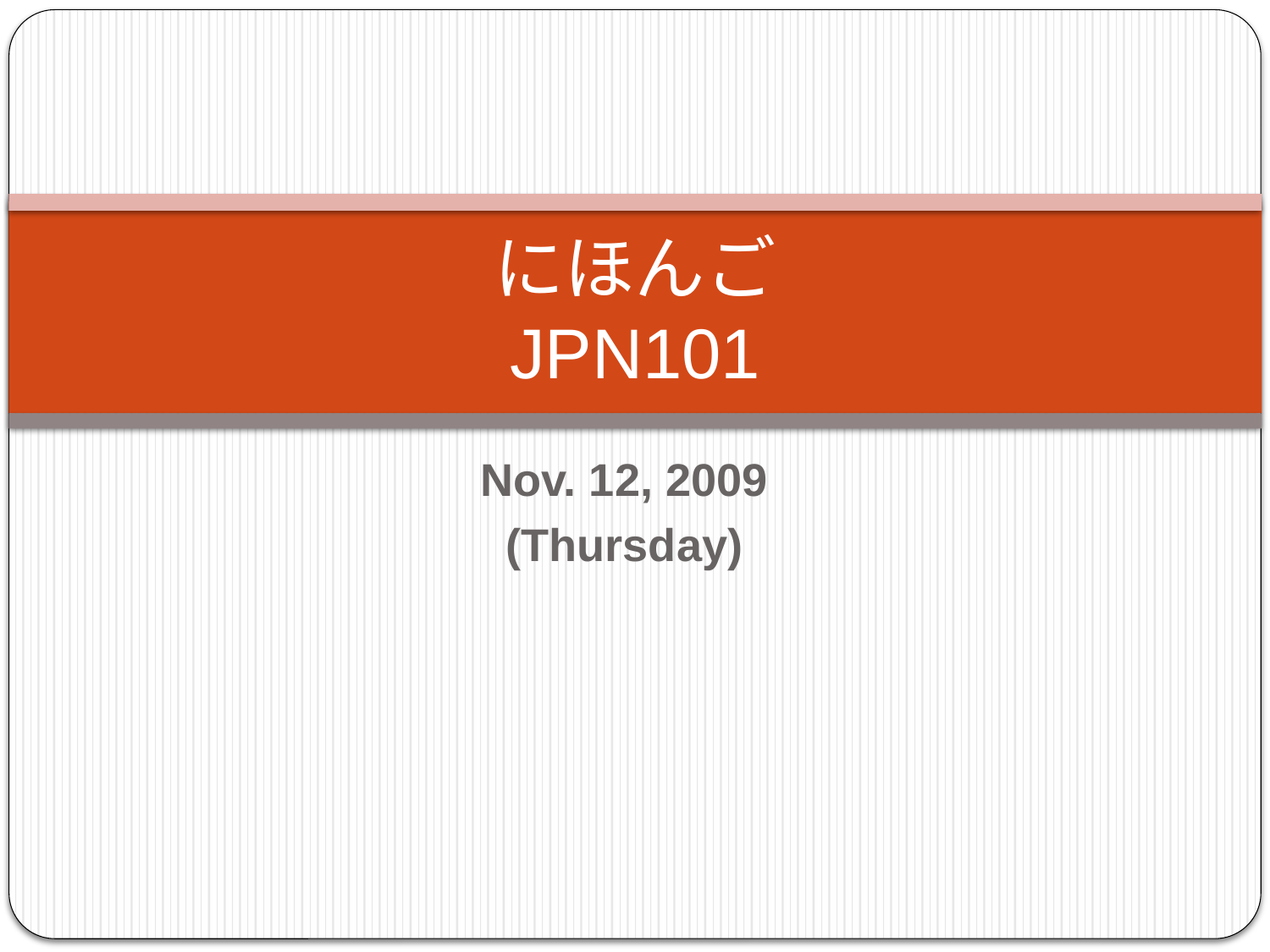

# にほんご JPN101
Nov. 12, 2009
(Thursday)